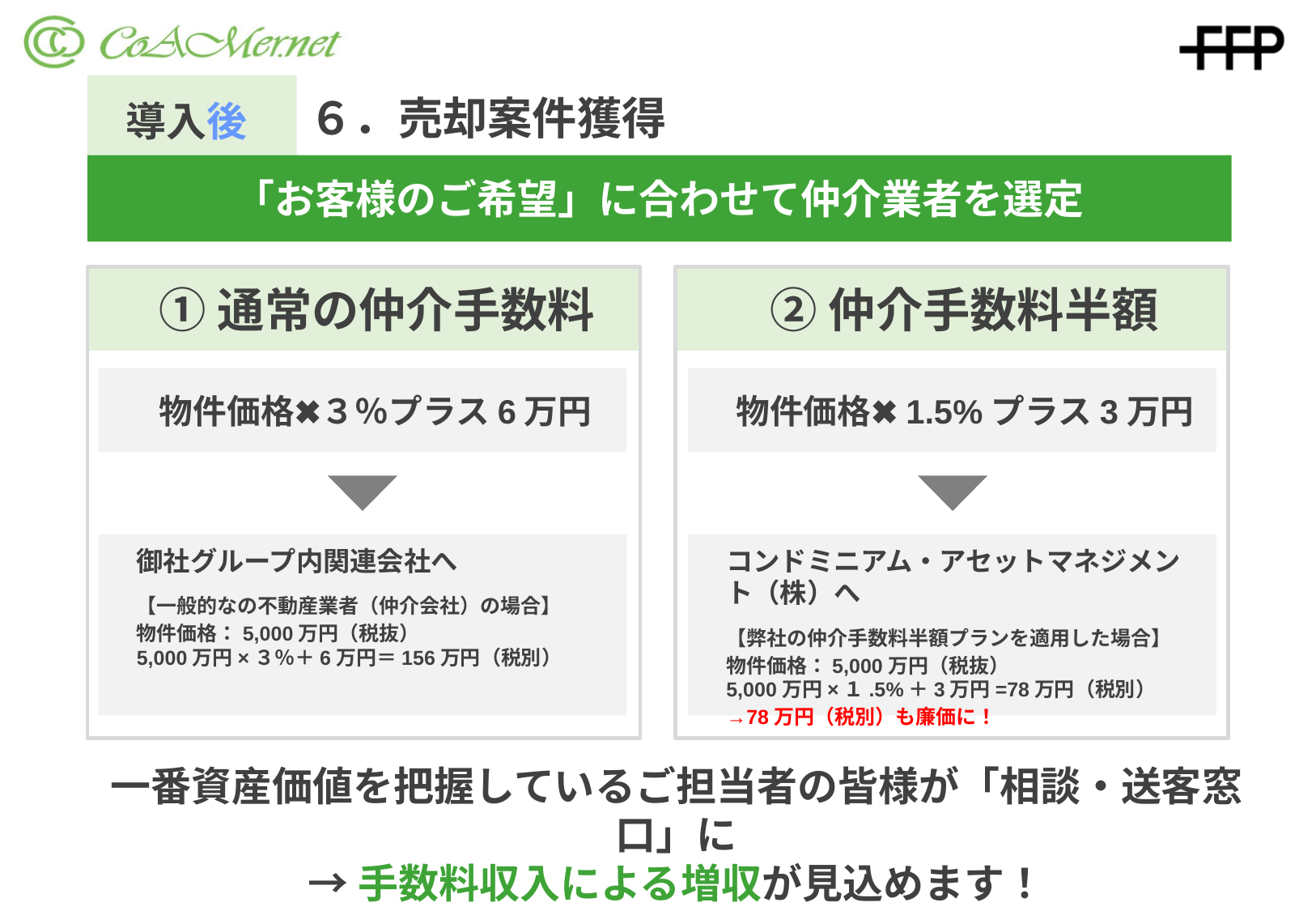

導入後
６．売却案件獲得
「お客様のご希望」に合わせて仲介業者を選定
①通常の仲介手数料

②仲介手数料半額

物件価格✖️３％プラス6万円
物件価格✖️1.5%プラス3万円

御社グループ内関連会社へ

【一般的なの不動産業者（仲介会社）の場合】
物件価格：5,000万円（税抜）
5,000万円×３％＋6万円＝156万円（税別）
コンドミニアム・アセットマネジメント（株）へ

【弊社の仲介手数料半額プランを適用した場合】
物件価格：5,000万円（税抜）
5,000万円×１.5%＋3万円=78万円（税別）
→78万円（税別）も廉価に！
一番資産価値を把握しているご担当者の皆様が「相談・送客窓口」に
→手数料収入による増収が見込めます！